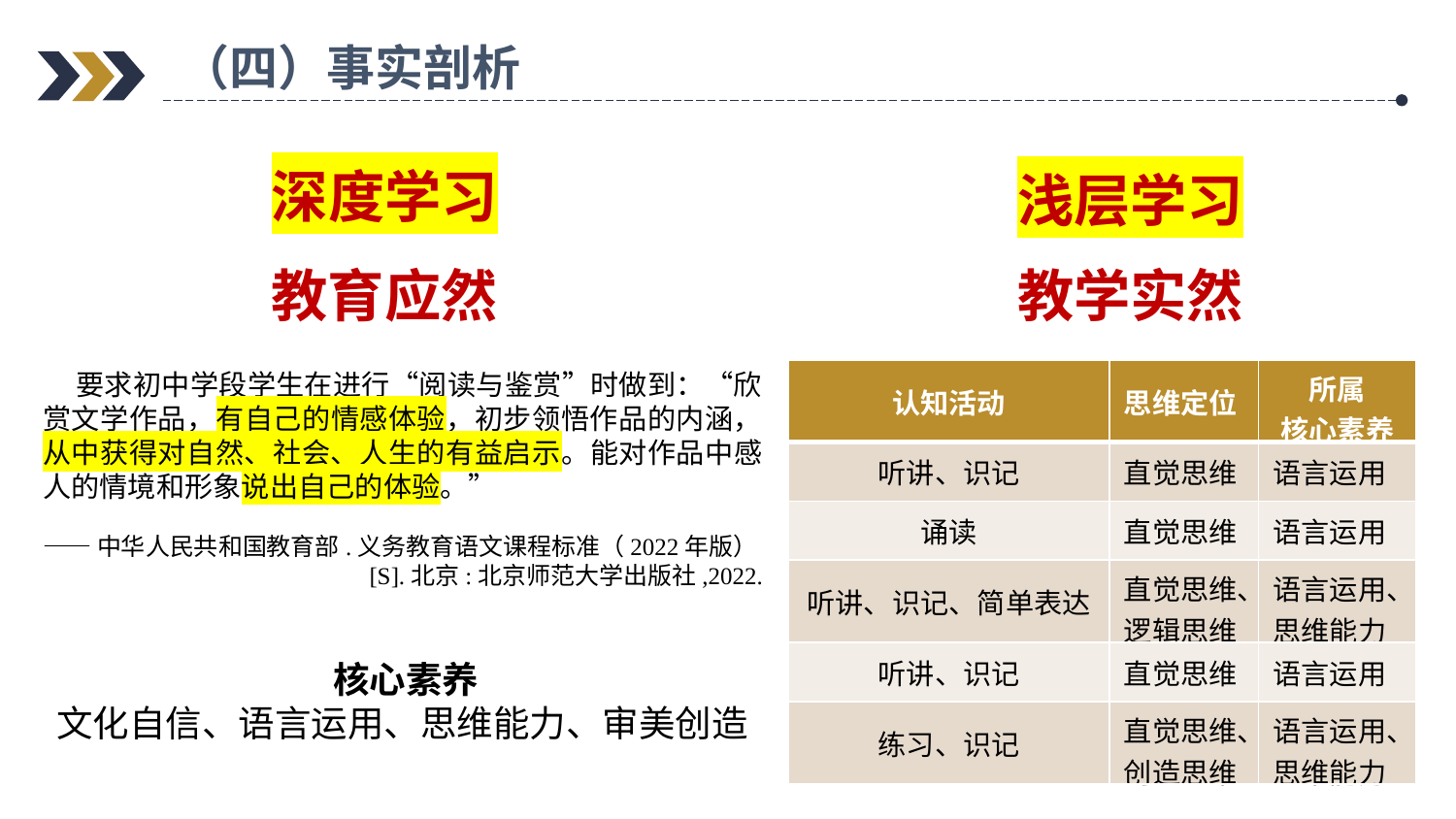

（四）事实剖析

深度学习
浅层学习
教育应然
教学实然
    要求初中学段学生在进行“阅读与鉴赏”时做到：“欣赏文学作品，有自己的情感体验，初步领悟作品的内涵，从中获得对自然、社会、人生的有益启示。能对作品中感人的情境和形象说出自己的体验。”

——中华人民共和国教育部.义务教育语文课程标准（2022年版）[S].北京:北京师范大学出版社,2022.
| 认知活动 | 思维定位 | 所属 核心素养 |
| --- | --- | --- |
| 听讲、识记 | 直觉思维 | 语言运用 |
| 诵读 | 直觉思维 | 语言运用 |
| 听讲、识记、简单表达 | 直觉思维、 逻辑思维 | 语言运用、 思维能力 |
| 听讲、识记 | 直觉思维 | 语言运用 |
| 练习、识记 | 直觉思维、 创造思维 | 语言运用、 思维能力 |
核心素养
文化自信、语言运用、思维能力、审美创造